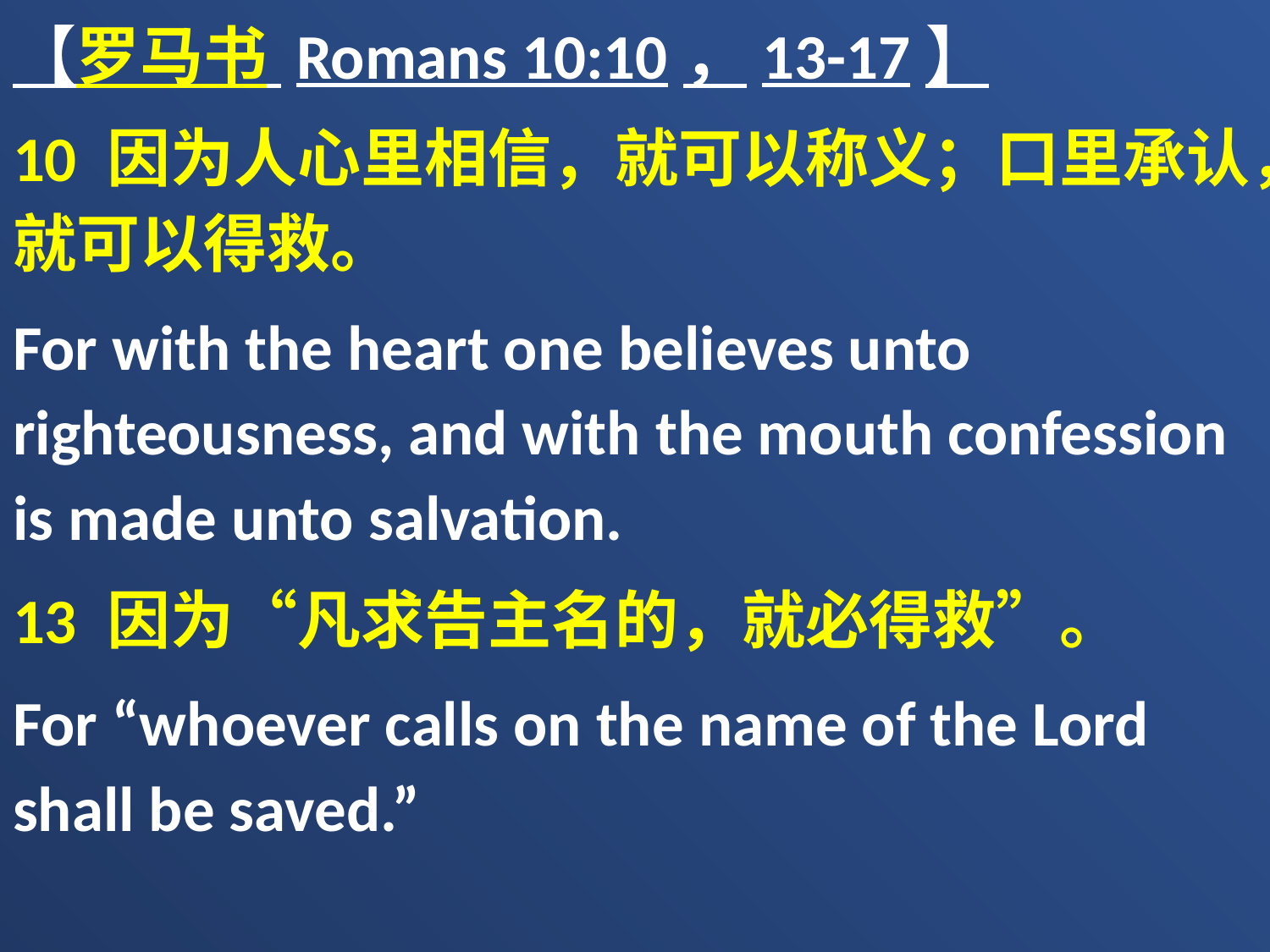

【罗马书 Romans 10:10，13-17】
10 因为人心里相信，就可以称义；口里承认，就可以得救。
For with the heart one believes unto righteousness, and with the mouth confession is made unto salvation.
13 因为“凡求告主名的，就必得救”。
For “whoever calls on the name of the Lord shall be saved.”